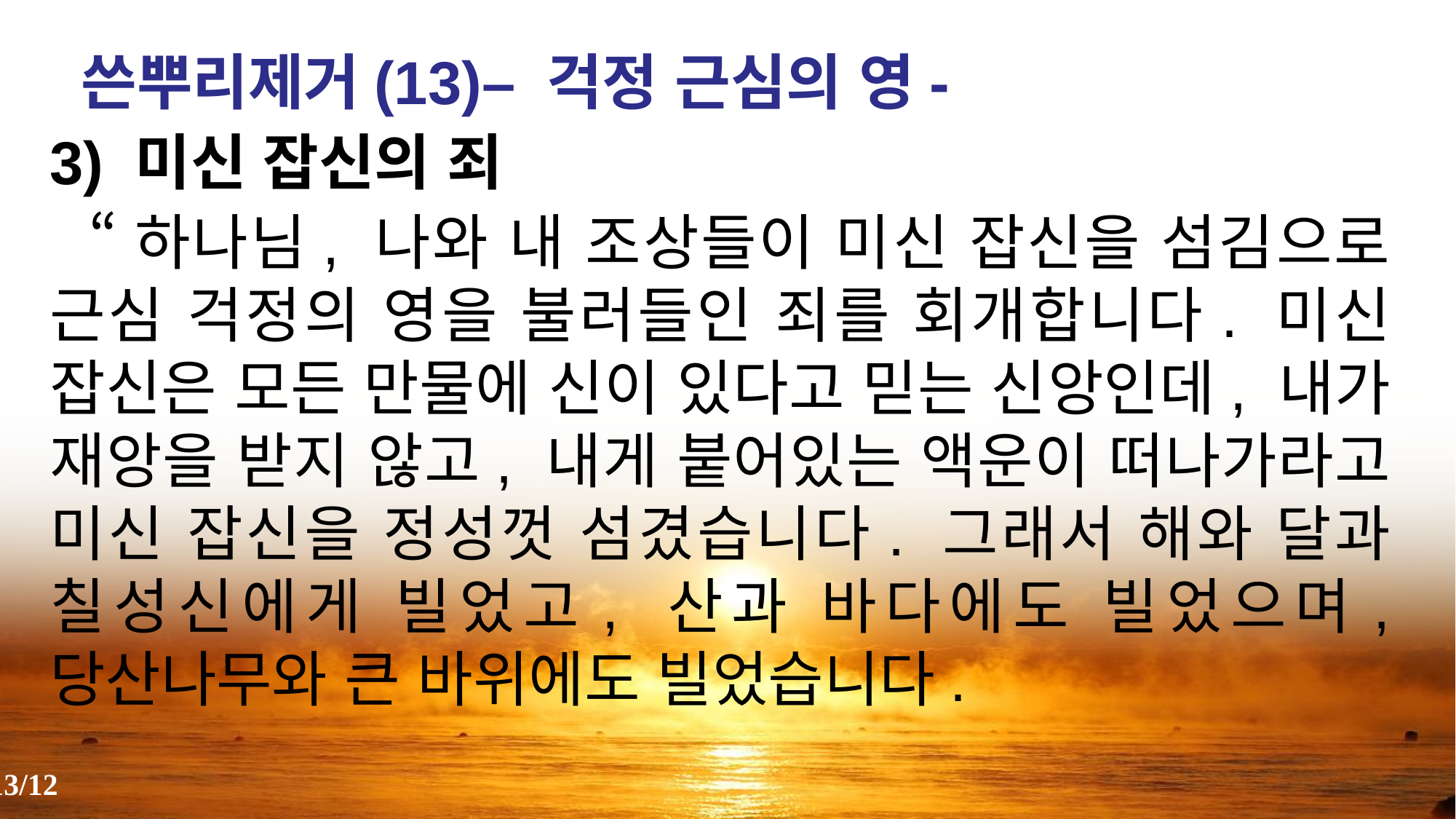

쓴뿌리제거(13)– 걱정 근심의 영-
3) 미신 잡신의 죄
  “하나님, 나와 내 조상들이 미신 잡신을 섬김으로 근심 걱정의 영을 불러들인 죄를 회개합니다. 미신 잡신은 모든 만물에 신이 있다고 믿는 신앙인데, 내가 재앙을 받지 않고, 내게 붙어있는 액운이 떠나가라고 미신 잡신을 정성껏 섬겼습니다. 그래서 해와 달과 칠성신에게 빌었고, 산과 바다에도 빌었으며, 당산나무와 큰 바위에도 빌었습니다.